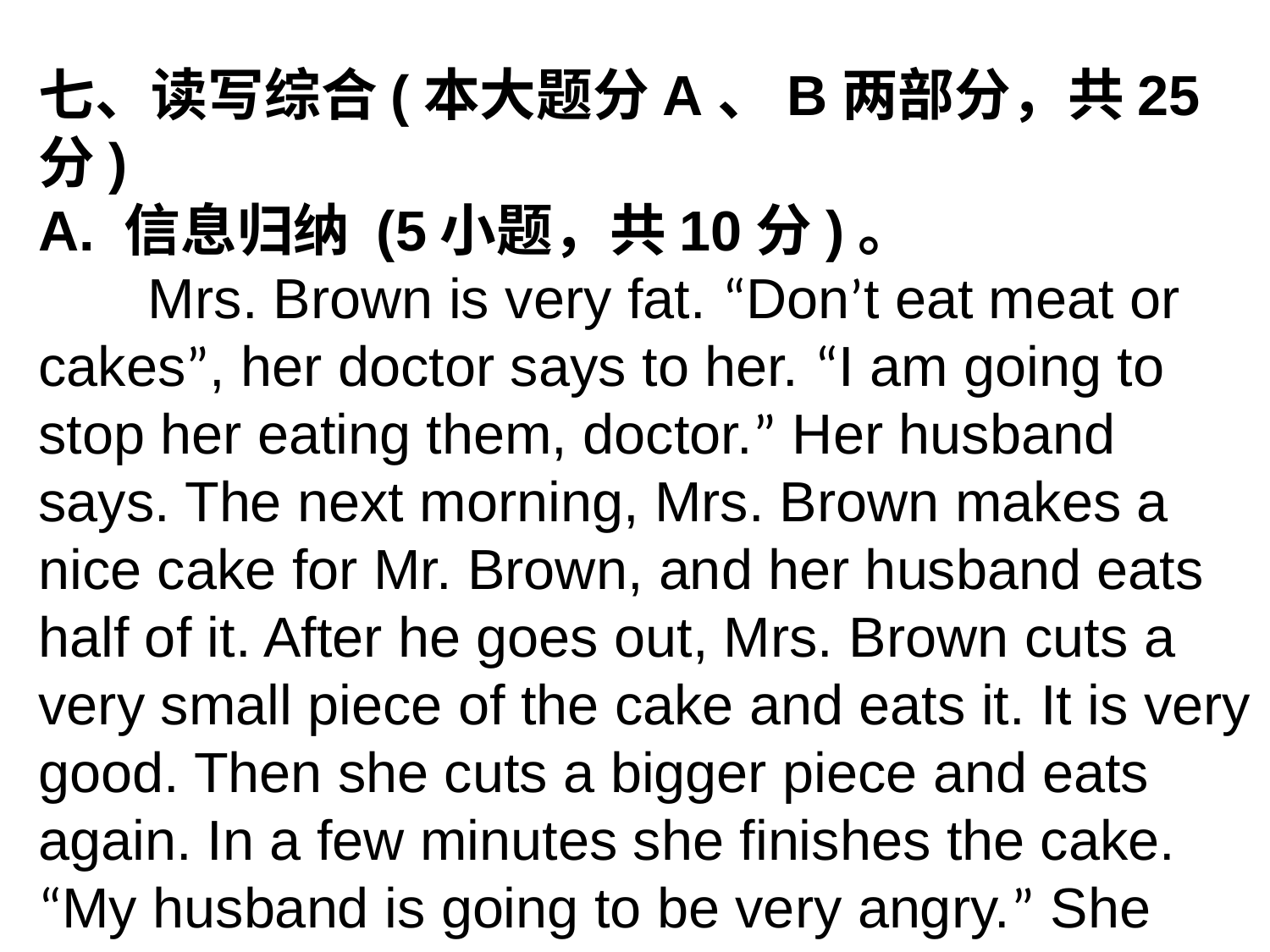

七、读写综合(本大题分A、B两部分，共25分)
A. 信息归纳 (5小题，共10分)。
       Mrs. Brown is very fat. “Don’t eat meat or cakes”, her doctor says to her. “I am going to stop her eating them, doctor.” Her husband says. The next morning, Mrs. Brown makes a nice cake for Mr. Brown, and her husband eats half of it. After he goes out, Mrs. Brown cuts a very small piece of the cake and eats it. It is very good. Then she cuts a bigger piece and eats again. In a few minutes she finishes the cake. “My husband is going to be very angry.” She